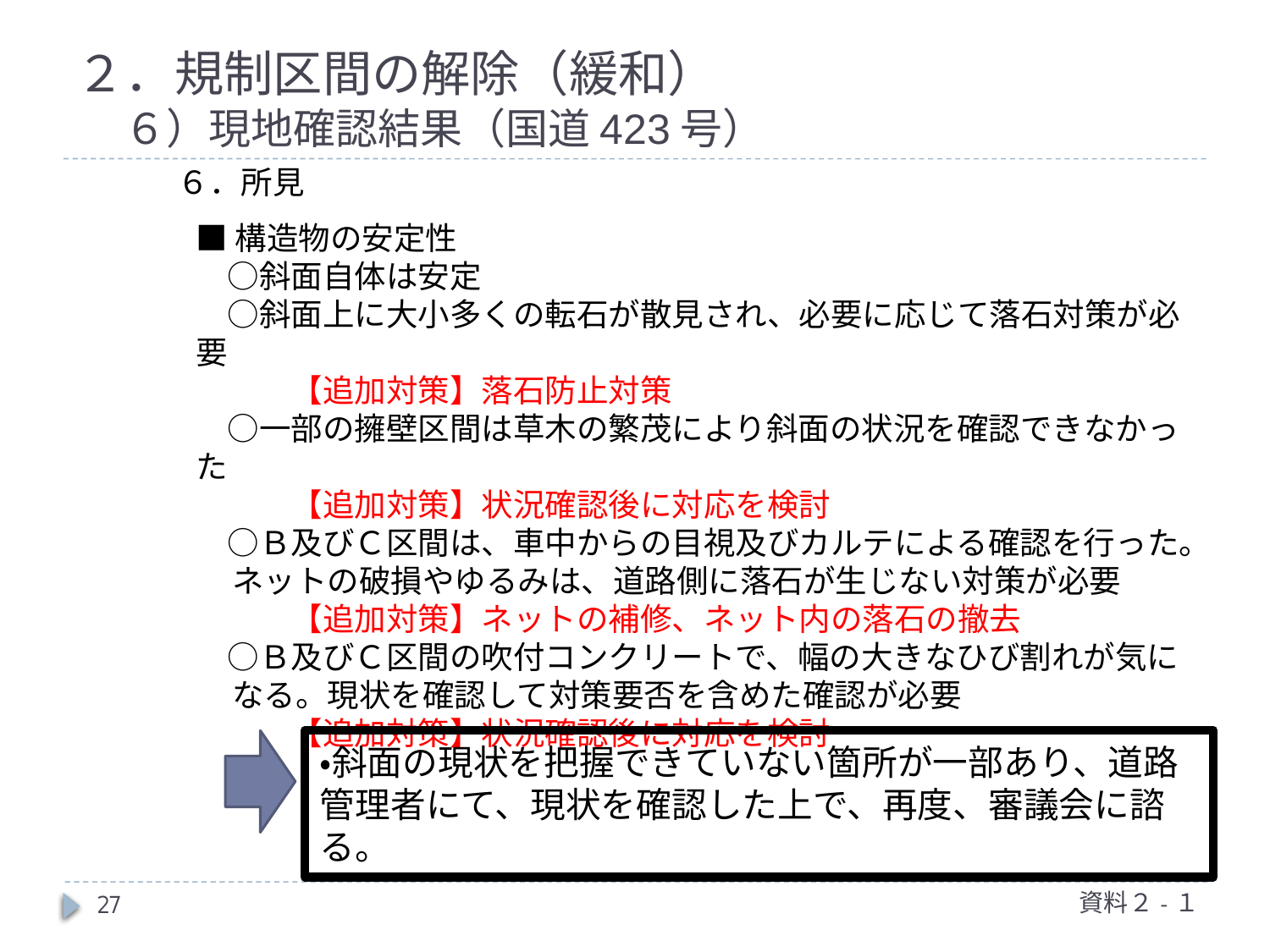

# ２．規制区間の解除（緩和） 　 ６）現地確認結果（国道423号）
６．所見
■構造物の安定性
　○斜面自体は安定
　○斜面上に大小多くの転石が散見され、必要に応じて落石対策が必要
　　　【追加対策】落石防止対策
　○一部の擁壁区間は草木の繁茂により斜面の状況を確認できなかった
　　　【追加対策】状況確認後に対応を検討
　○Ｂ及びＣ区間は、車中からの目視及びカルテによる確認を行った。ネットの破損やゆるみは、道路側に落石が生じない対策が必要
　　　【追加対策】ネットの補修、ネット内の落石の撤去
　○Ｂ及びＣ区間の吹付コンクリートで、幅の大きなひび割れが気になる。現状を確認して対策要否を含めた確認が必要
　　　【追加対策】状況確認後に対応を検討
・斜面の現状を把握できていない箇所が一部あり、道路管理者にて、現状を確認した上で、再度、審議会に諮る。

資料２-１
27